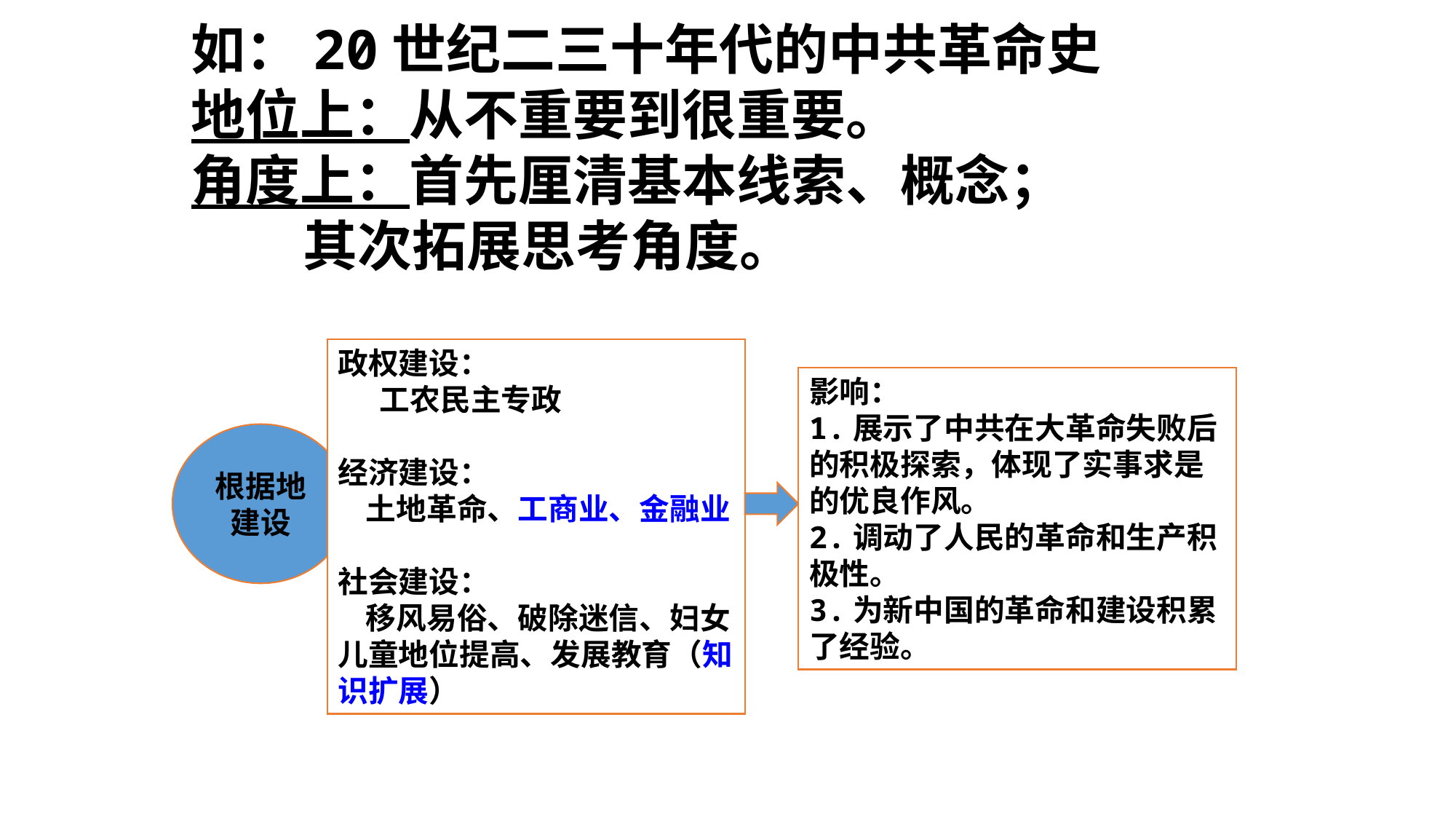

如：20世纪二三十年代的中共革命史
地位上：从不重要到很重要。
角度上：首先厘清基本线索、概念；
        其次拓展思考角度。
政权建设：
     工农民主专政

经济建设：
   土地革命、工商业、金融业

社会建设：
   移风易俗、破除迷信、妇女儿童地位提高、发展教育（知识扩展）
影响：
1.展示了中共在大革命失败后的积极探索，体现了实事求是的优良作风。
2.调动了人民的革命和生产积极性。
3.为新中国的革命和建设积累了经验。
根据地建设